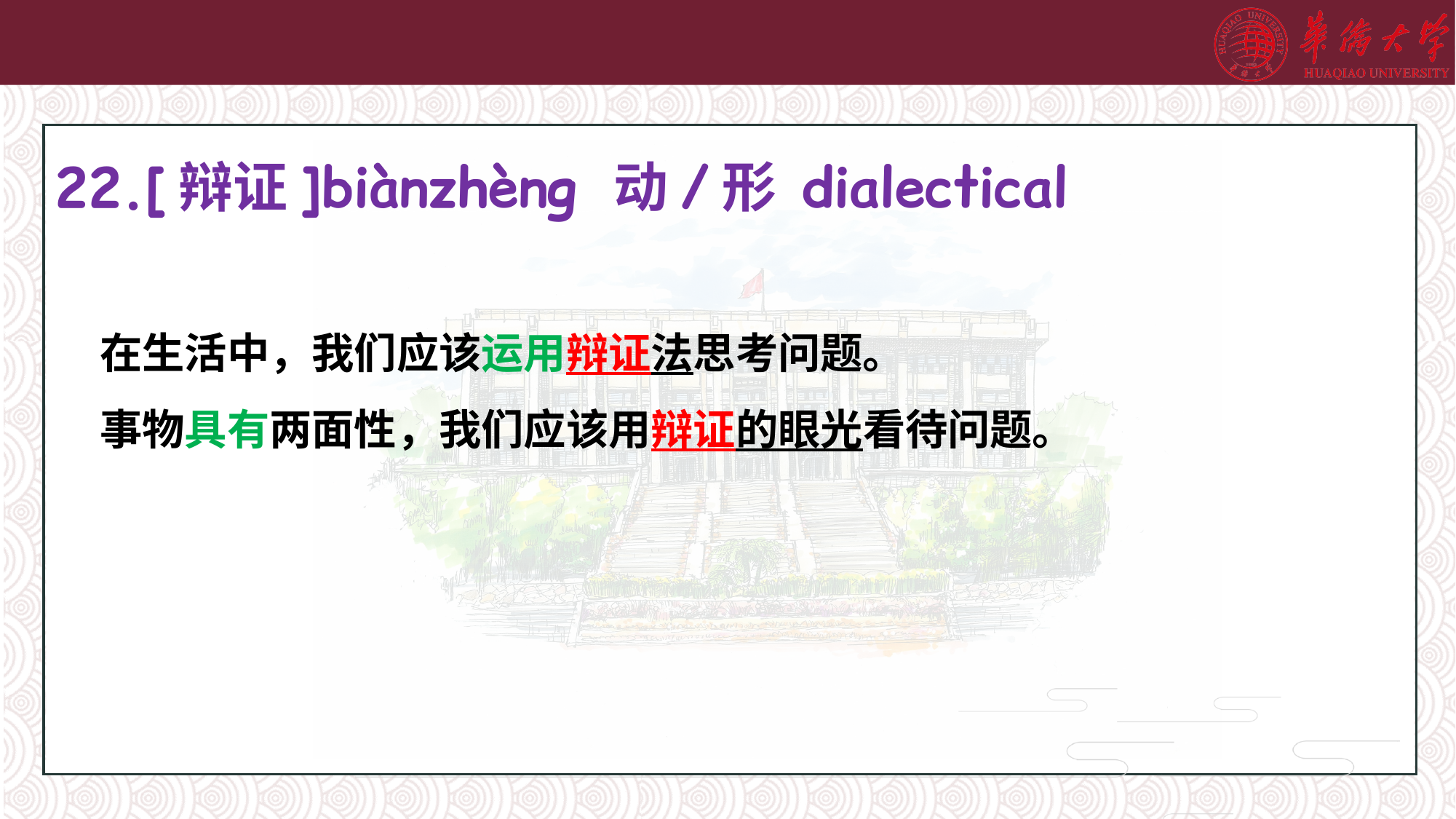

# 22.[辩证]biànzhèng 动/形 dialectical
在生活中，我们应该运用辩证法思考问题。
事物具有两面性，我们应该用辩证的眼光看待问题。